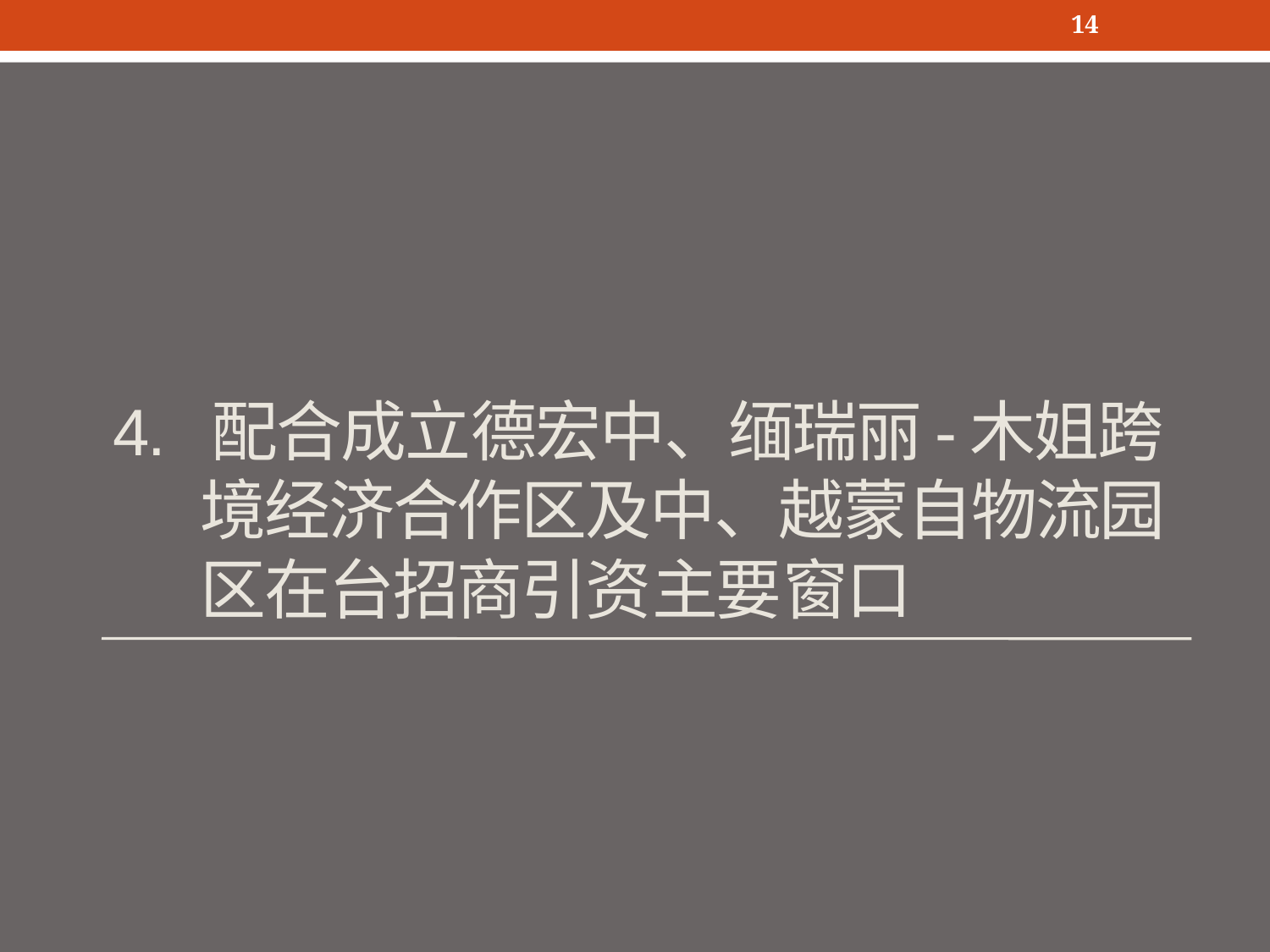

14
# 4.  配合成立德宏中、缅瑞丽-木姐跨境经济合作区及中、越蒙自物流园区在台招商引资主要窗口